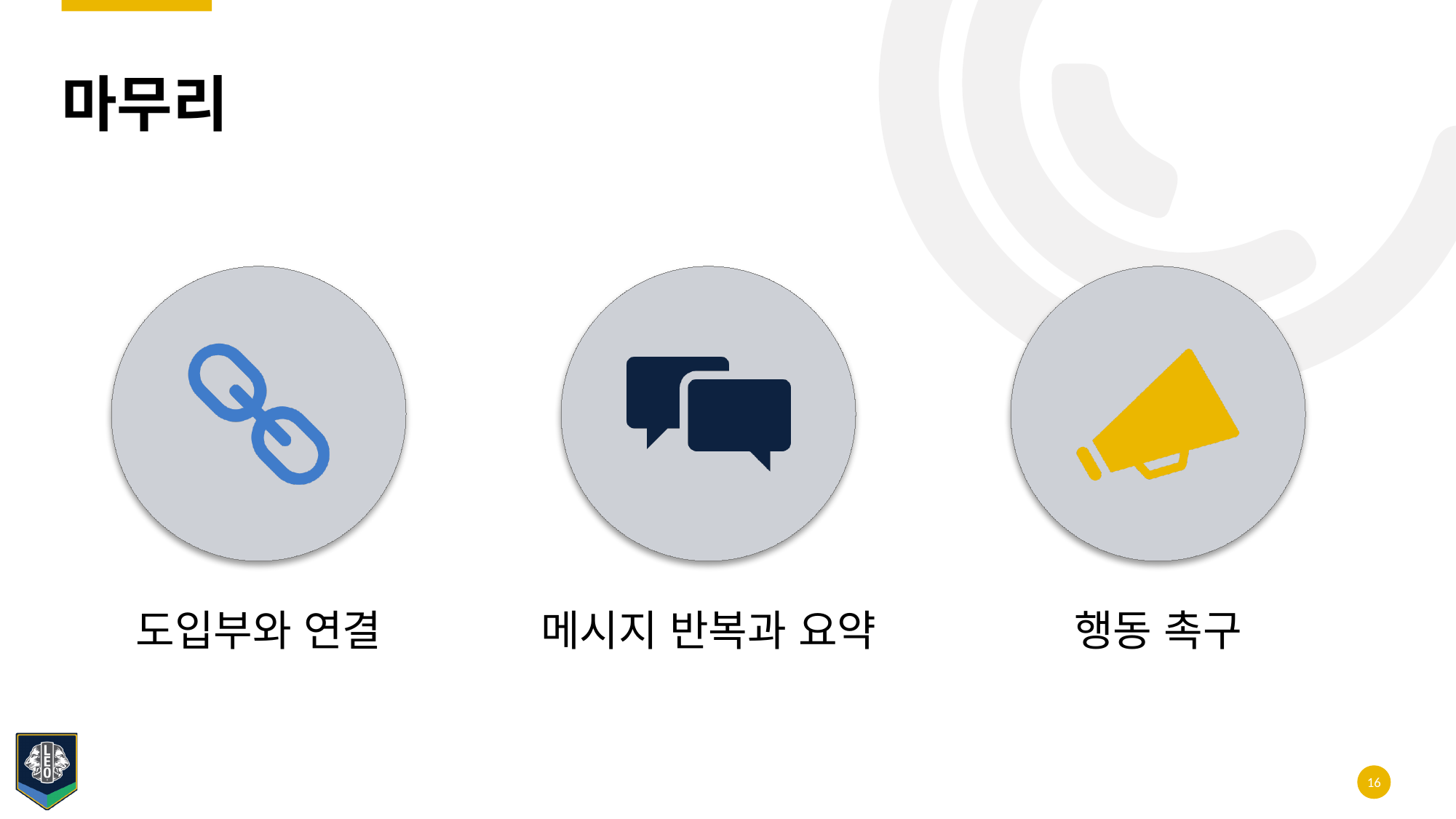

# 마무리
도입부와 연결
메시지 반복과 요약
행동 촉구
16